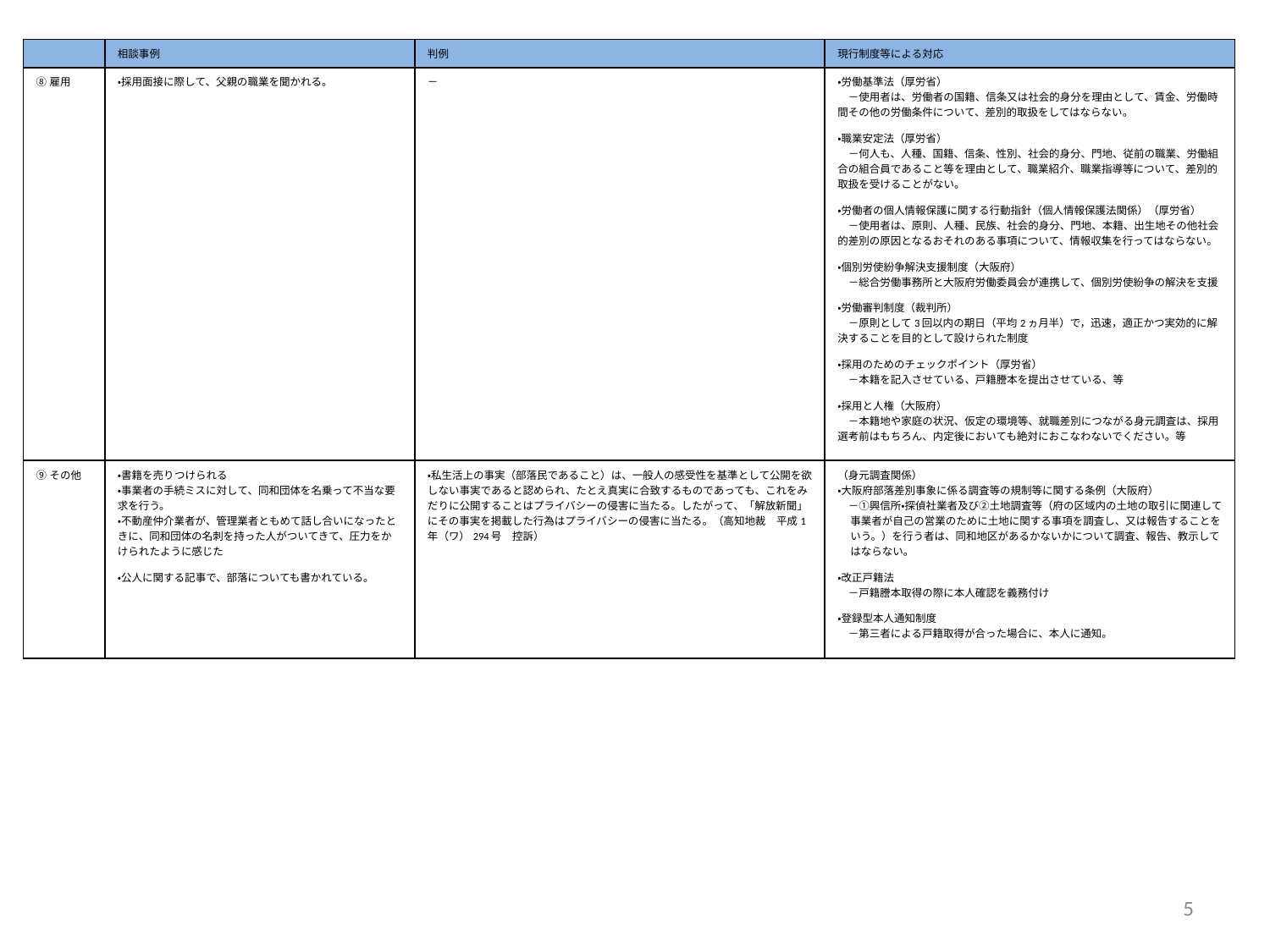

|  | 相談事例 | 判例 | 現行制度等による対応 |
| --- | --- | --- | --- |
| ⑧雇用 | ・採用面接に際して、父親の職業を聞かれる。 | － | ・労働基準法（厚労省） 　－使用者は、労働者の国籍、信条又は社会的身分を理由として、賃金、労働時間その他の労働条件について、差別的取扱をしてはならない。 ・職業安定法（厚労省） 　－何人も、人種、国籍、信条、性別、社会的身分、門地、従前の職業、労働組合の組合員であること等を理由として、職業紹介、職業指導等について、差別的取扱を受けることがない。 ・労働者の個人情報保護に関する行動指針（個人情報保護法関係）（厚労省） 　－使用者は、原則、人種、民族、社会的身分、門地、本籍、出生地その他社会的差別の原因となるおそれのある事項について、情報収集を行ってはならない。 ・個別労使紛争解決支援制度（大阪府） 　－総合労働事務所と大阪府労働委員会が連携して、個別労使紛争の解決を支援 ・労働審判制度（裁判所） 　－原則として3回以内の期日（平均2ヵ月半）で，迅速，適正かつ実効的に解決することを目的として設けられた制度 ・採用のためのチェックポイント（厚労省） 　－本籍を記入させている、戸籍謄本を提出させている、等 ・採用と人権（大阪府） 　－本籍地や家庭の状況、仮定の環境等、就職差別につながる身元調査は、採用選考前はもちろん、内定後においても絶対におこなわないでください。等 |
| ⑨その他 | ・書籍を売りつけられる ・事業者の手続ミスに対して、同和団体を名乗って不当な要求を行う。 ・不動産仲介業者が、管理業者ともめて話し合いになったときに、同和団体の名刺を持った人がついてきて、圧力をかけられたように感じた ・公人に関する記事で、部落についても書かれている。 | ・私生活上の事実（部落民であること）は、一般人の感受性を基準として公開を欲しない事実であると認められ、たとえ真実に合致するものであっても、これをみだりに公開することはプライバシーの侵害に当たる。したがって、「解放新聞」にその事実を掲載した行為はプライバシーの侵害に当たる。（高知地裁　平成1年（ワ）294号　控訴） | （身元調査関係） ・大阪府部落差別事象に係る調査等の規制等に関する条例（大阪府） 　－①興信所・探偵社業者及び②土地調査等（府の区域内の土地の取引に関連して事業者が自己の営業のために土地に関する事項を調査し、又は報告することをいう。）を行う者は、同和地区があるかないかについて調査、報告、教示してはならない。 ・改正戸籍法 　－戸籍謄本取得の際に本人確認を義務付け ・登録型本人通知制度 　－第三者による戸籍取得が合った場合に、本人に通知。 |
5